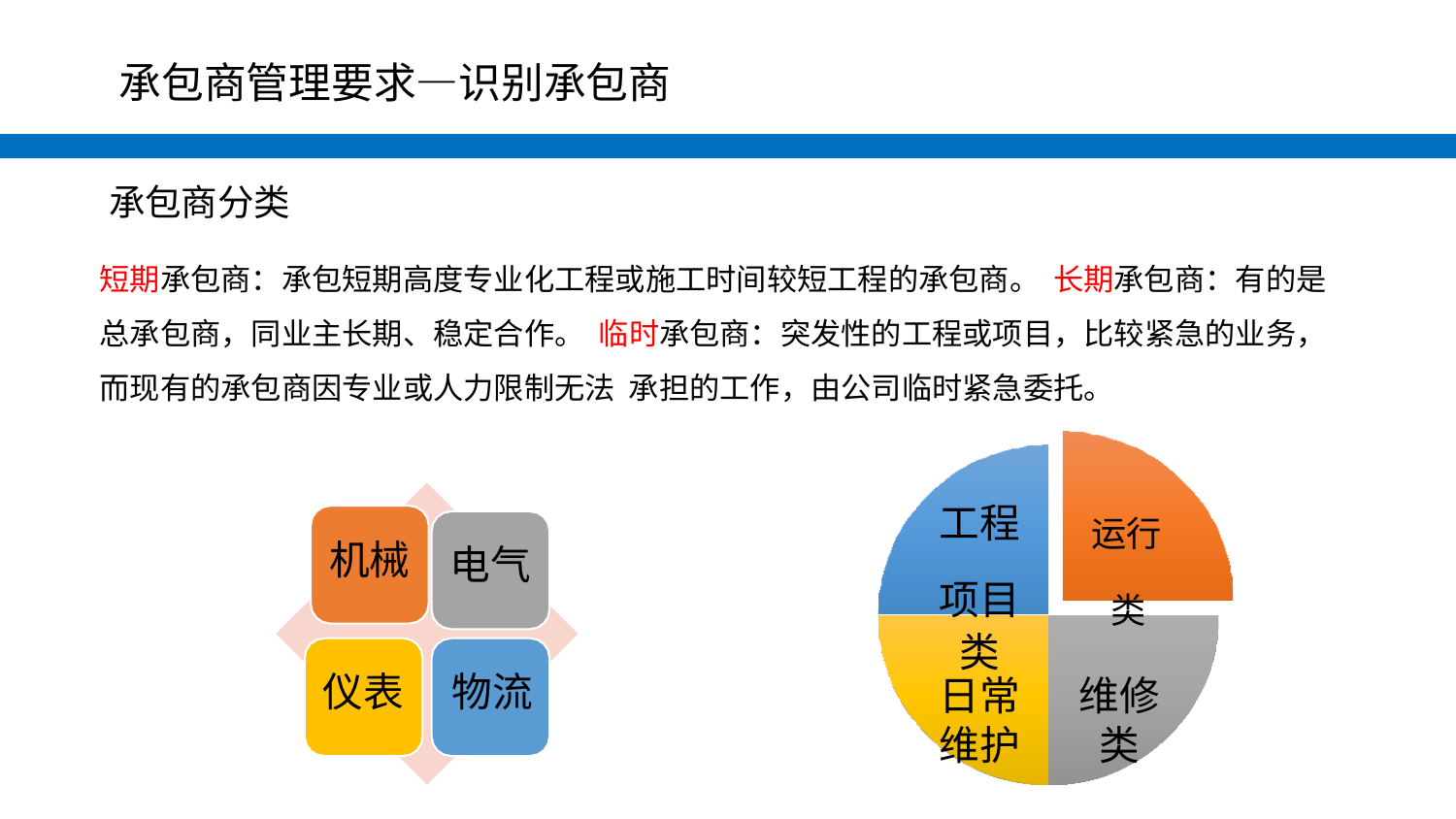

# 承包商管理要求—识别承包商
承包商分类
短期承包商：承包短期高度专业化工程或施工时间较短工程的承包商。  长期承包商：有的是总承包商，同业主长期、稳定合作。  临时承包商：突发性的工程或项目，比较紧急的业务，而现有的承包商因专业或人力限制无法  承担的工作，由公司临时紧急委托。

工程	运行
项目	类
类
日常	维修
维护	类

机械
电气

仪表	物流